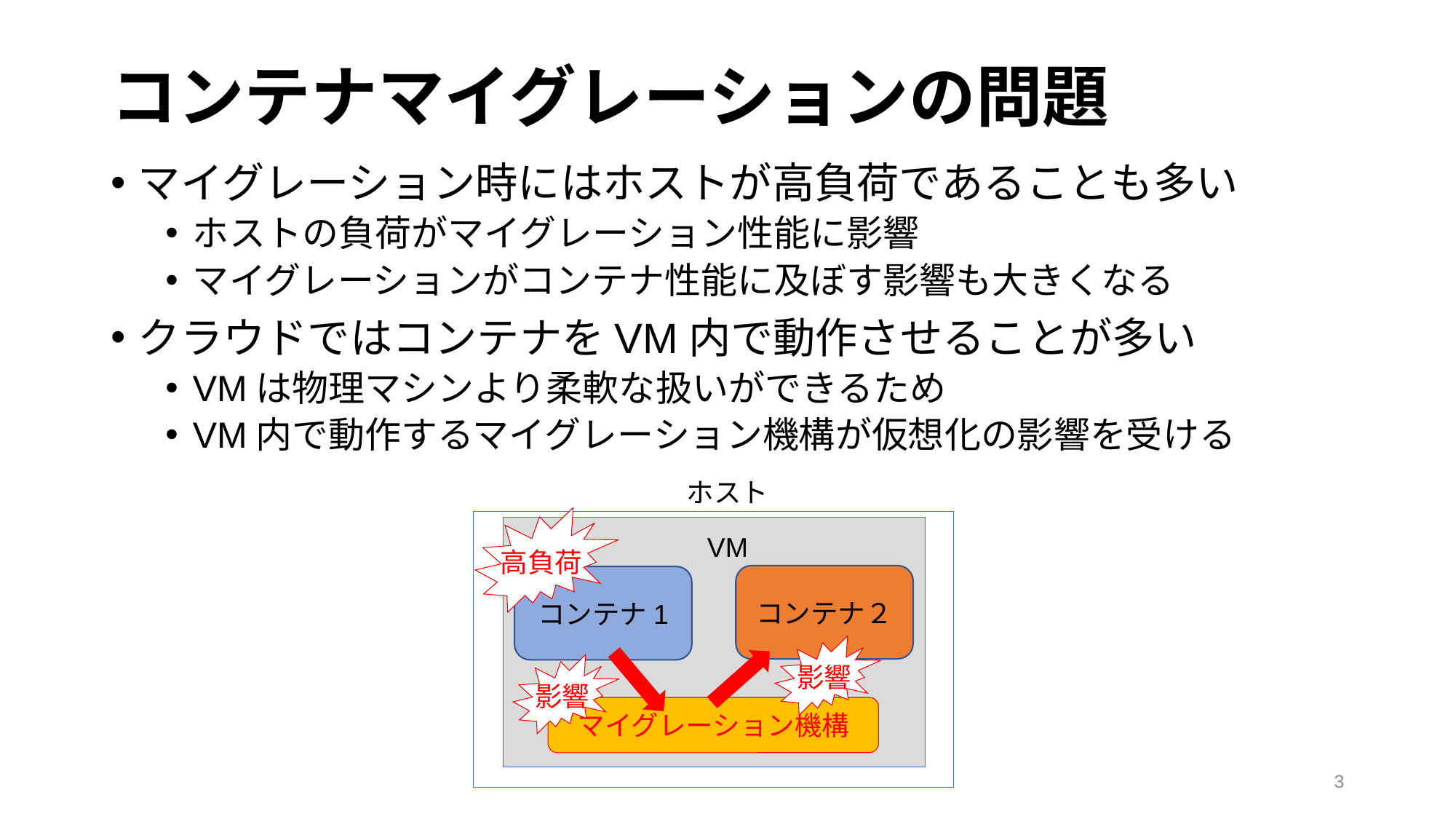

# コンテナマイグレーションの問題
マイグレーション時にはホストが高負荷であることも多い
ホストの負荷がマイグレーション性能に影響
マイグレーションがコンテナ性能に及ぼす影響も大きくなる
クラウドではコンテナをVM内で動作させることが多い
VMは物理マシンより柔軟な扱いができるため
VM内で動作するマイグレーション機構が仮想化の影響を受ける

ホスト
高負荷

VM
コンテナ２
コンテナ1
影響

影響
マイグレーション機構
3